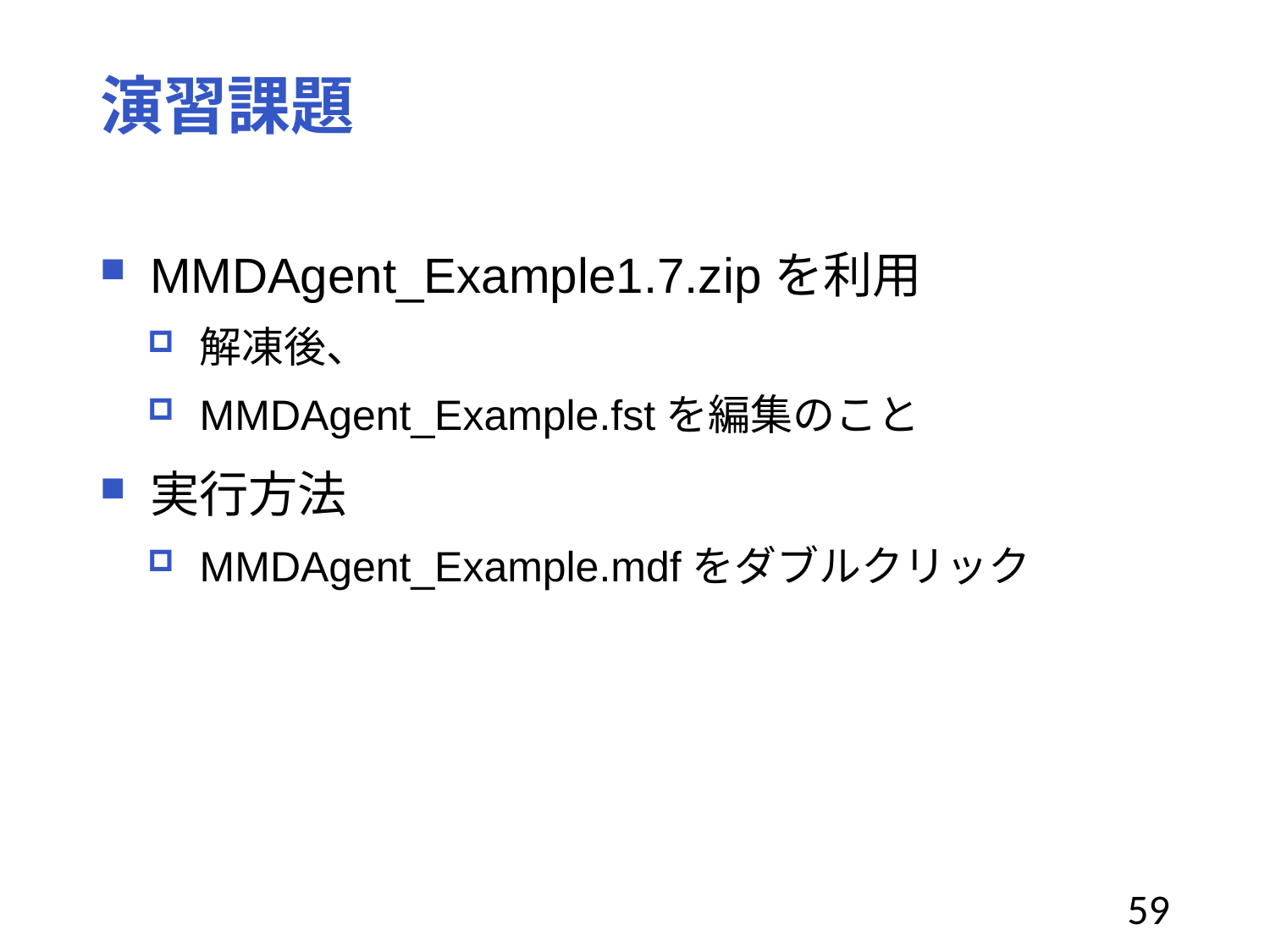

# 演習課題
MMDAgent_Example1.7.zipを利用
解凍後、
MMDAgent_Example.fstを編集のこと
実行方法
MMDAgent_Example.mdfをダブルクリック

59